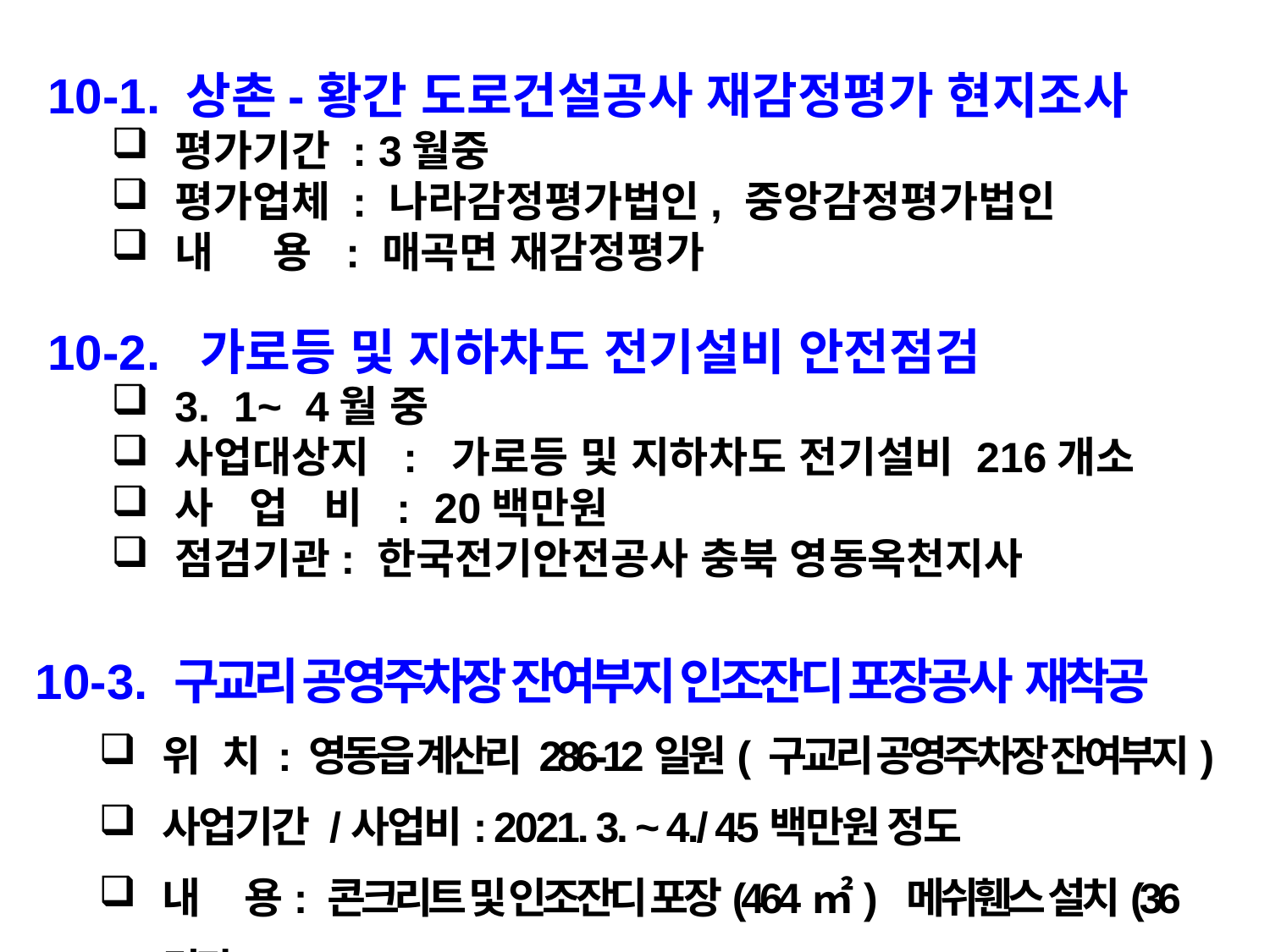

10-1. 상촌-황간 도로건설공사 재감정평가 현지조사
평가기간 : 3월중
평가업체 : 나라감정평가법인, 중앙감정평가법인
내     용  : 매곡면 재감정평가

10-2.  가로등 및 지하차도 전기설비 안전점검
3.  1~  4월 중
사업대상지  :  가로등 및 지하차도 전기설비 216개소
사   업   비  :  20백만원
점검기관: 한국전기안전공사 충북 영동옥천지사

10-3. 구교리 공영주차장 잔여부지 인조잔디 포장공사  재착공
위    치 : 영동읍 계산리 286-12일원( 구교리 공영주차장 잔여부지)
사업기간 /사업비: 2021. 3. ~ 4./ 45백만원 정도
내     용: 콘크리트 및 인조잔디 포장(464㎡)  메쉬휀스 설치(36경간)